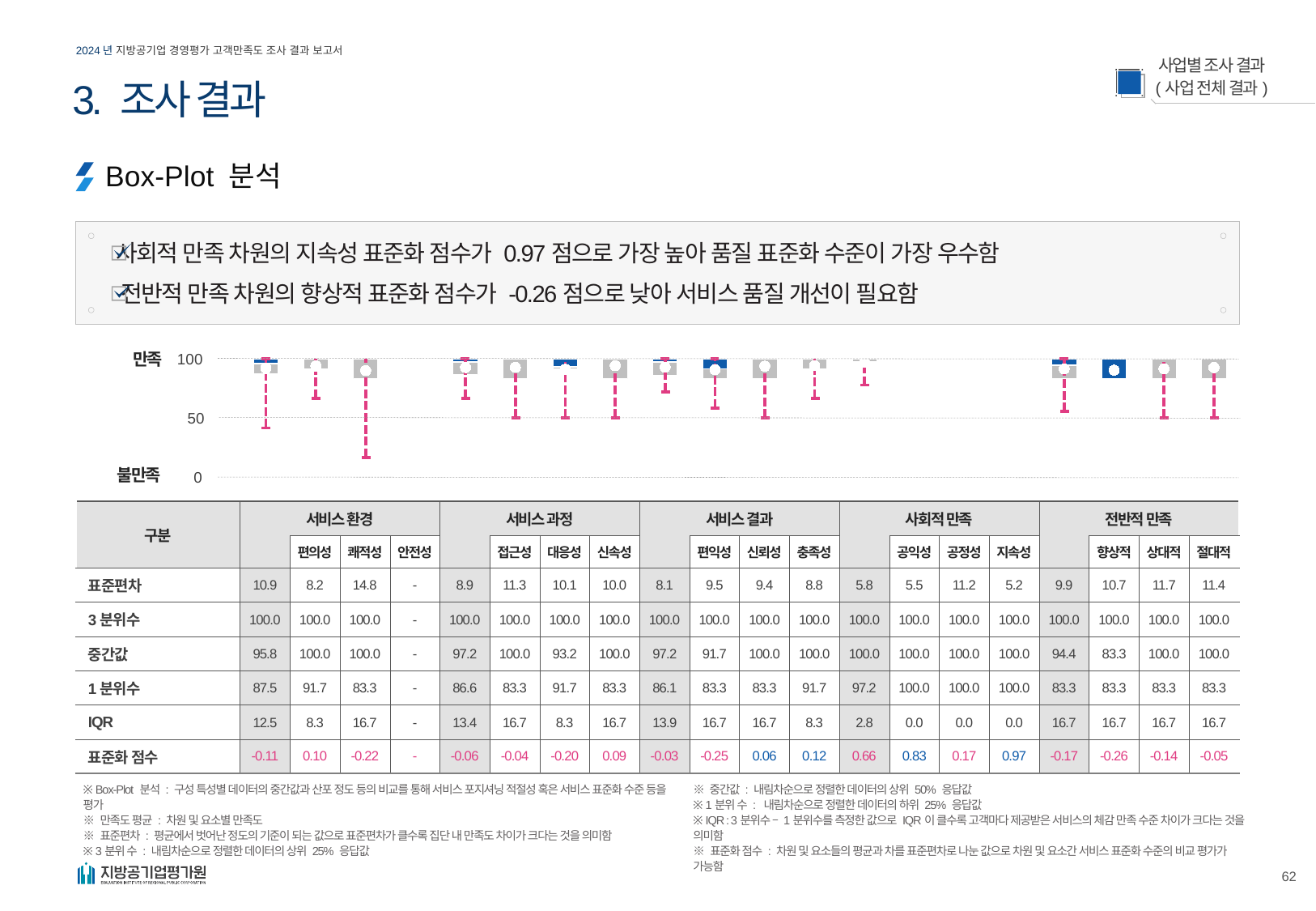

3. 조사 결과
Box-Plot 분석

사회적 만족 차원의 지속성 표준화 점수가 0.97점으로 가장 높아 품질 표준화 수준이 가장 우수함

전반적 만족 차원의 향상적 표준화 점수가 -0.26점으로 낮아 서비스 품질 개선이 필요함

만족
100

### Chart

| Category | 1분위수 | 중앙값-1분위수 | 3분위수-중앙값 | 최대값-3분위수 | 최대값- 중앙값 | 중앙값-최소값 | 평균 |
|---|---|---|---|---|---|---|---|
| 서비스 환경 | 87.5 | 8.333333333333343 | 4.166666666666657 | None | 4.166666666666657 | 54.166666666666686 | 92.0 |
| 편의성 | 91.66666666666667 | 8.333333333333329 | None | None | None | 33.33333333333334 | 93.99999999999999 |
| 쾌적성 | 83.33333333333334 | 16.666666666666657 | None | None | None | 83.33333333333334 | 90.00000000000001 |
| 안전성 | None | None | None | None | None | None | None |
| 서비스 과정 | 86.61111111111113 | 10.6111111111111 | 2.7777777777777715 | None | 2.7777777777777715 | 30.555555555555557 | 92.70120120120119 |
| 접근성 | 83.33333333333334 | 16.666666666666657 | None | None | None | 50.0 | 92.79279279279282 |
| 대응성 | 91.66666666666667 | 1.4999999999999858 | 6.833333333333343 | None | 6.833333333333343 | 43.16666666666666 | 91.16666666666669 |
| 신속성 | 83.33333333333334 | 16.666666666666657 | None | None | None | 50.0 | 94.14414414414416 |
| 서비스 결과 | 86.11111111111113 | 11.1111111111111 | 2.7777777777777715 | None | 2.7777777777777715 | 25.0 | 92.92592592592597 |
| 편익성 | 83.33333333333334 | 8.333333333333329 | 8.333333333333329 | None | 8.333333333333329 | 33.33333333333334 | 90.7777777777778 |
| 신뢰성 | 83.33333333333334 | 16.666666666666657 | None | None | None | 50.0 | 93.77777777777777 |
| 충족성 | 91.66666666666667 | 8.333333333333329 | None | None | None | 33.33333333333334 | 94.22222222222221 |
| 사회적 만족 | 97.22222222222223 | 2.7777777777777715 | None | None | None | 22.22222222222223 | 97.03703703703702 |
| 공익성 | 100.0 | None | None | None | None | 25.0 | 97.77777777777781 |
| 공정성 | 100.0 | None | None | None | None | 66.66666666666667 | 95.11111111111111 |
| 지속성 | 100.0 | None | None | None | None | 16.666666666666657 | 98.22222222222227 |
| 전반적 만족 | 83.33333333333334 | 11.111111111111114 | 5.555555555555543 | None | 5.555555555555543 | 38.88888888888891 | 91.55555555555554 |
| 향상적 | 83.33333333333334 | None | 16.666666666666657 | None | 16.666666666666657 | 33.33333333333334 | 90.44444444444446 |
| 상대적 | 83.33333333333334 | 16.666666666666657 | None | None | None | 50.0 | 91.55555555555557 |
| 절대적 | 83.33333333333334 | 16.666666666666657 | None | None | None | 50.0 | 92.66666666666666 |
50
불만족
0

| 구분 | 서비스 환경 |  |  |  | 서비스 과정 |  |  |  | 서비스 결과 |  |  |  | 사회적 만족 |  |  |  | 전반적 만족 |  |  |  |
| --- | --- | --- | --- | --- | --- | --- | --- | --- | --- | --- | --- | --- | --- | --- | --- | --- | --- | --- | --- | --- |
|  |  | 편의성 | 쾌적성 | 안전성 |  | 접근성 | 대응성 | 신속성 |  | 편익성 | 신뢰성 | 충족성 |  | 공익성 | 공정성 | 지속성 |  | 향상적 | 상대적 | 절대적 |
| 표준편차 | 10.9 | 8.2 | 14.8 | - | 8.9 | 11.3 | 10.1 | 10.0 | 8.1 | 9.5 | 9.4 | 8.8 | 5.8 | 5.5 | 11.2 | 5.2 | 9.9 | 10.7 | 11.7 | 11.4 |
| 3분위수 | 100.0 | 100.0 | 100.0 | - | 100.0 | 100.0 | 100.0 | 100.0 | 100.0 | 100.0 | 100.0 | 100.0 | 100.0 | 100.0 | 100.0 | 100.0 | 100.0 | 100.0 | 100.0 | 100.0 |
| 중간값 | 95.8 | 100.0 | 100.0 | - | 97.2 | 100.0 | 93.2 | 100.0 | 97.2 | 91.7 | 100.0 | 100.0 | 100.0 | 100.0 | 100.0 | 100.0 | 94.4 | 83.3 | 100.0 | 100.0 |
| 1분위수 | 87.5 | 91.7 | 83.3 | - | 86.6 | 83.3 | 91.7 | 83.3 | 86.1 | 83.3 | 83.3 | 91.7 | 97.2 | 100.0 | 100.0 | 100.0 | 83.3 | 83.3 | 83.3 | 83.3 |
| IQR | 12.5 | 8.3 | 16.7 | - | 13.4 | 16.7 | 8.3 | 16.7 | 13.9 | 16.7 | 16.7 | 8.3 | 2.8 | 0.0 | 0.0 | 0.0 | 16.7 | 16.7 | 16.7 | 16.7 |
| 표준화 점수 | -0.11 | 0.10 | -0.22 | - | -0.06 | -0.04 | -0.20 | 0.09 | -0.03 | -0.25 | 0.06 | 0.12 | 0.66 | 0.83 | 0.17 | 0.97 | -0.17 | -0.26 | -0.14 | -0.05 |
※ Box-Plot 분석 : 구성 특성별 데이터의 중간값과 산포 정도 등의 비교를 통해 서비스 포지셔닝 적절성 혹은 서비스 표준화 수준 등을 평가
※ 만족도 평균 : 차원 및 요소별 만족도
※ 표준편차 : 평균에서 벗어난 정도의 기준이 되는 값으로 표준편차가 클수록 집단 내 만족도 차이가 크다는 것을 의미함
※ 3분위 수 : 내림차순으로 정렬한 데이터의 상위 25% 응답값
※ 중간값 : 내림차순으로 정렬한 데이터의 상위 50% 응답값
※ 1분위 수 :  내림차순으로 정렬한 데이터의 하위 25% 응답값
※ IQR : 3분위수 – 1분위수를 측정한 값으로 IQR이 클수록 고객마다 제공받은 서비스의 체감 만족 수준 차이가 크다는 것을 의미함
※ 표준화 점수 : 차원 및 요소들의 평균과 차를 표준편차로 나눈 값으로 차원 및 요소간 서비스 표준화 수준의 비교 평가가 가능함